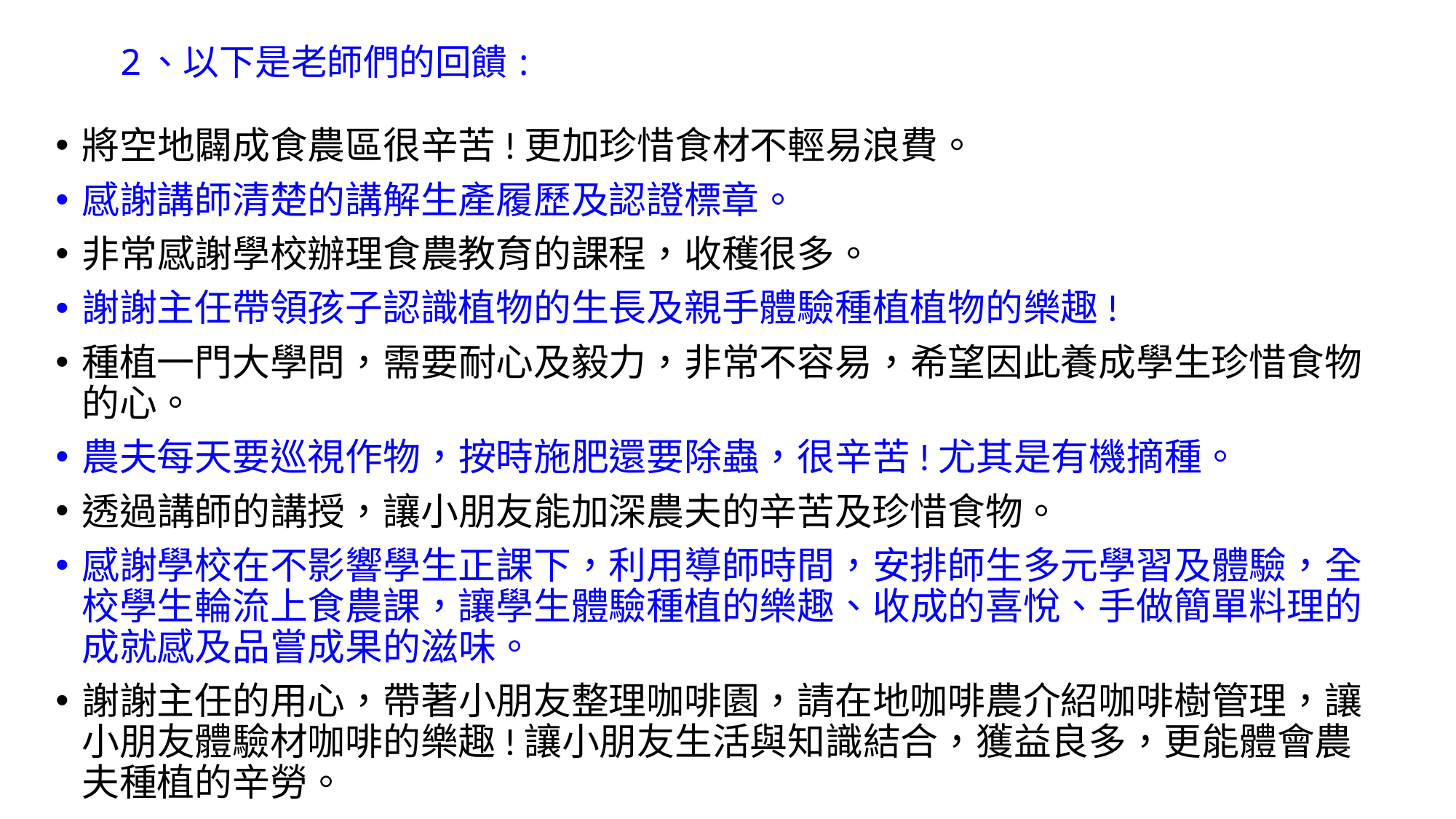

# 2、以下是老師們的回饋:
將空地闢成食農區很辛苦!更加珍惜食材不輕易浪費。
感謝講師清楚的講解生產履歷及認證標章。
非常感謝學校辦理食農教育的課程，收穫很多。
謝謝主任帶領孩子認識植物的生長及親手體驗種植植物的樂趣!
種植一門大學問，需要耐心及毅力，非常不容易，希望因此養成學生珍惜食物的心。
農夫每天要巡視作物，按時施肥還要除蟲，很辛苦!尤其是有機摘種。
透過講師的講授，讓小朋友能加深農夫的辛苦及珍惜食物。
感謝學校在不影響學生正課下，利用導師時間，安排師生多元學習及體驗，全校學生輪流上食農課，讓學生體驗種植的樂趣、收成的喜悅、手做簡單料理的成就感及品嘗成果的滋味。
謝謝主任的用心，帶著小朋友整理咖啡園，請在地咖啡農介紹咖啡樹管理，讓小朋友體驗材咖啡的樂趣!讓小朋友生活與知識結合，獲益良多，更能體會農夫種植的辛勞。